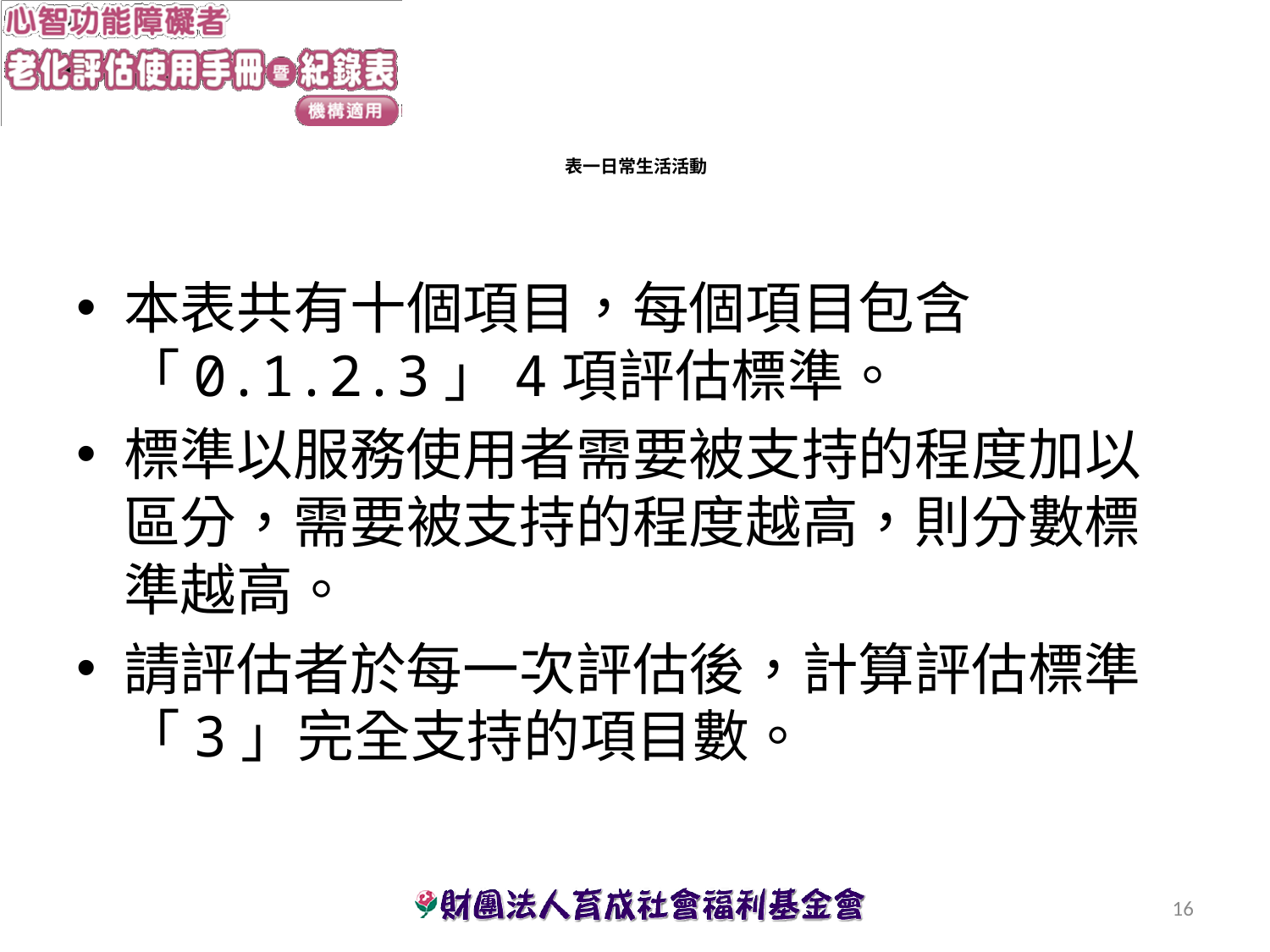

# 表一日常生活活動
本表共有十個項目，每個項目包含「0.1.2.3」4項評估標準。
標準以服務使用者需要被支持的程度加以區分，需要被支持的程度越高，則分數標準越高。
請評估者於每一次評估後，計算評估標準「3」完全支持的項目數。

16